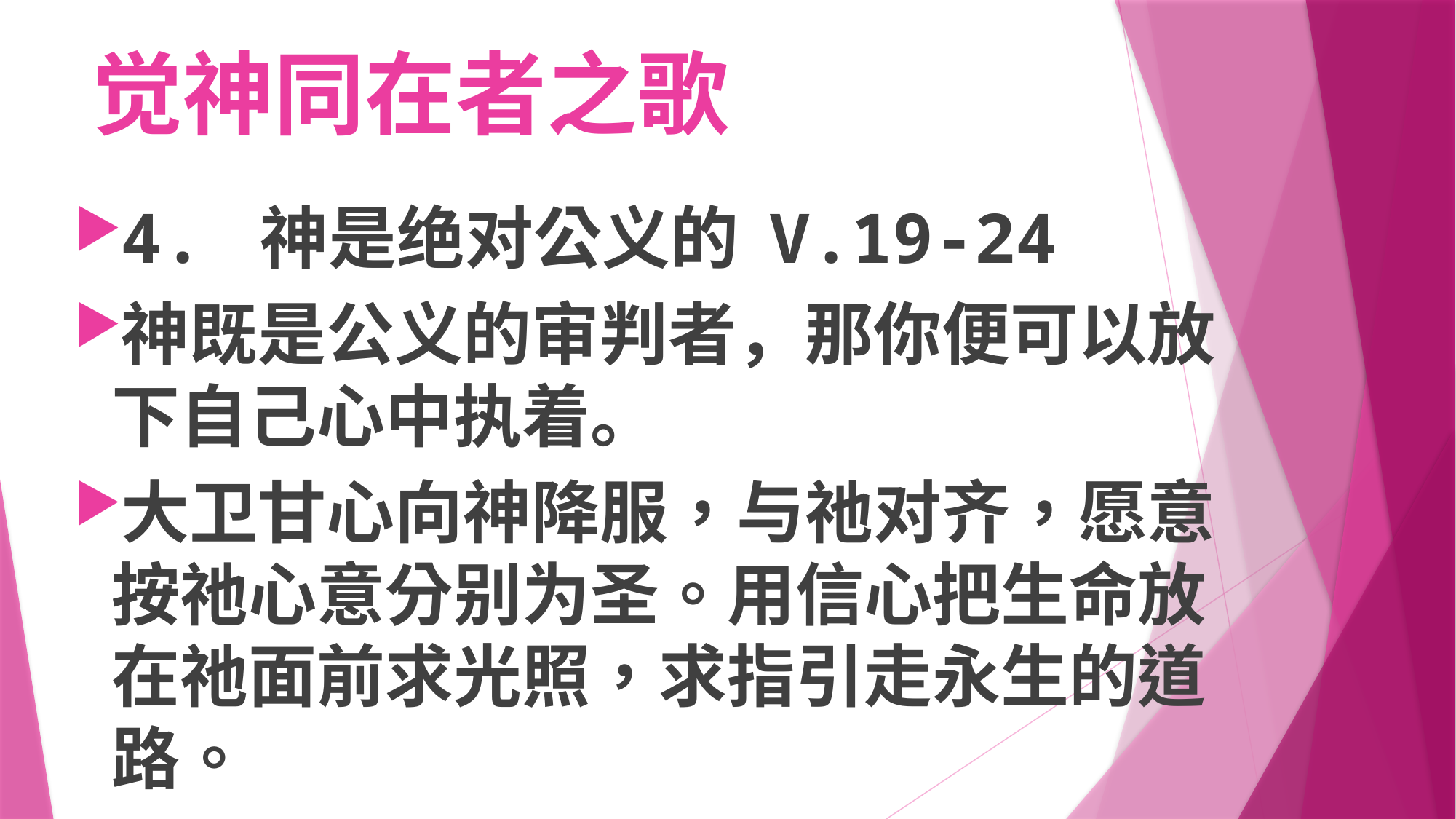

# 觉神同在者之歌
4. 神是绝对公义的 V.19-24
神既是公义的审判者，那你便可以放下自己心中执着。
大卫甘心向神降服，与祂对齐，愿意按祂心意分别为圣。用信心把生命放在祂面前求光照，求指引走永生的道路。